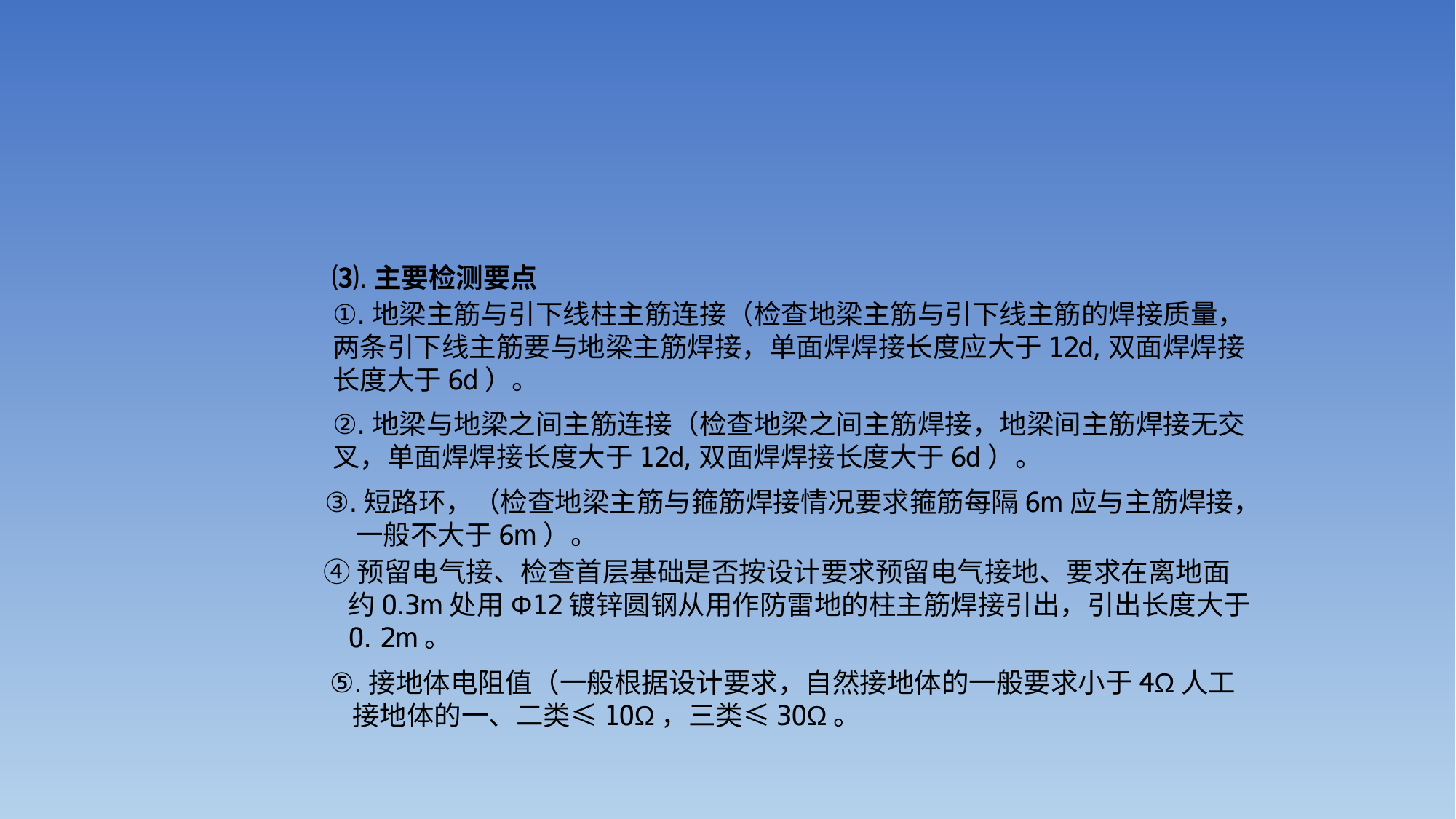

#

⑶.主要检测要点
①.地梁主筋与引下线柱主筋连接（检查地梁主筋与引下线主筋的焊接质量，
两条引下线主筋要与地梁主筋焊接，单面焊焊接长度应大于12d,双面焊焊接
长度大于6d）。
②.地梁与地梁之间主筋连接（检查地梁之间主筋焊接，地梁间主筋焊接无交
叉，单面焊焊接长度大于12d,双面焊焊接长度大于6d）。
③.短路环，（检查地梁主筋与箍筋焊接情况要求箍筋每隔6m应与主筋焊接，
    一般不大于6m）。
④预留电气接、检查首层基础是否按设计要求预留电气接地、要求在离地面
   约0.3m处用Φ12镀锌圆钢从用作防雷地的柱主筋焊接引出，引出长度大于
   0. 2m。
 ⑤.接地体电阻值（一般根据设计要求，自然接地体的一般要求小于4Ω人工
    接地体的一、二类≤10Ω，三类≤30Ω。